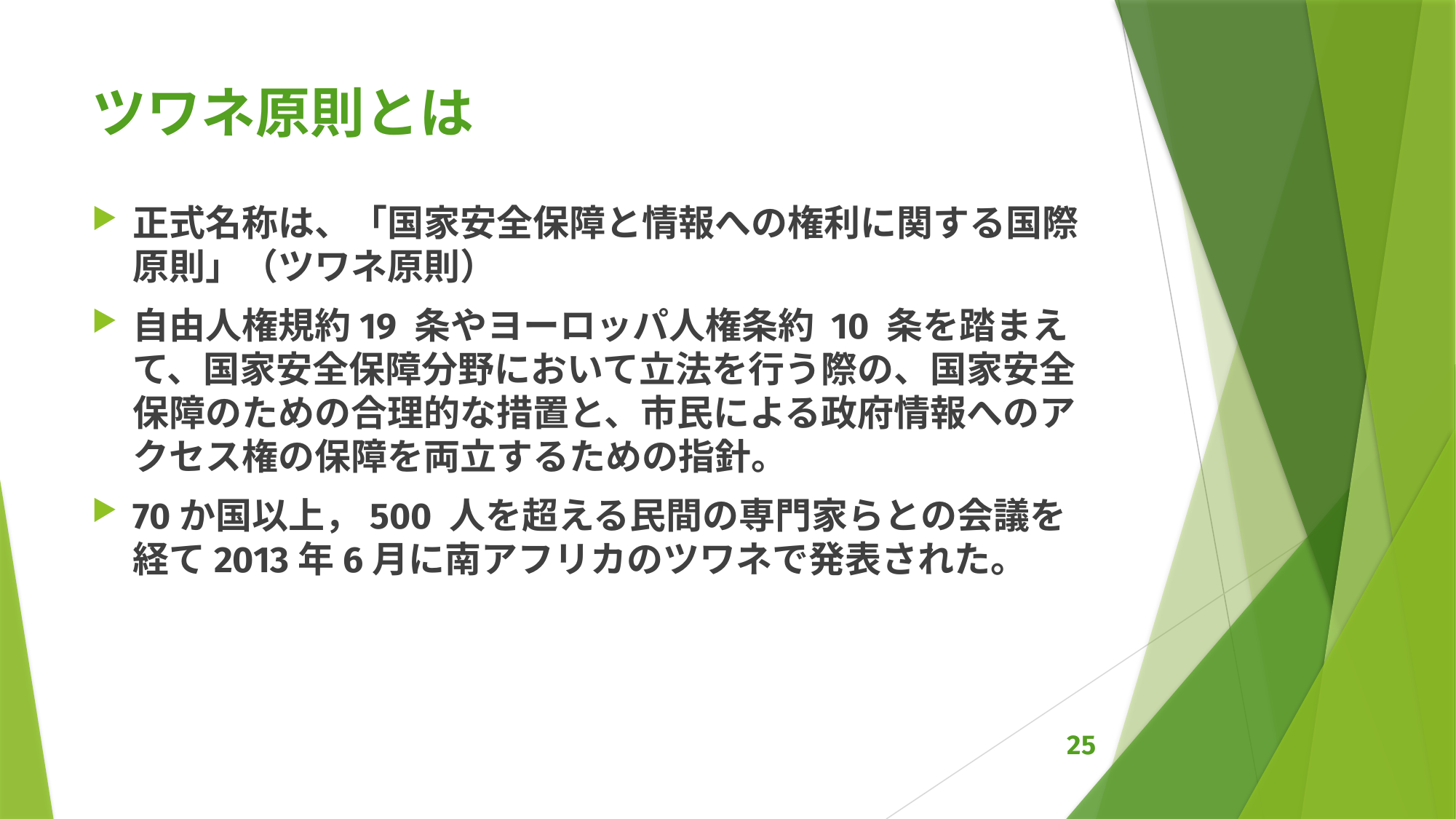

# ツワネ原則とは
正式名称は、「国家安全保障と情報への権利に関する国際原則」（ツワネ原則）
自由人権規約19 条やヨーロッパ人権条約 10 条を踏まえて、国家安全保障分野において立法を行う際の、国家安全保障のための合理的な措置と、市民による政府情報へのアクセス権の保障を両立するための指針。
70か国以上，500 人を超える民間の専門家らとの会議を経て2013年6月に南アフリカのツワネで発表された。
25